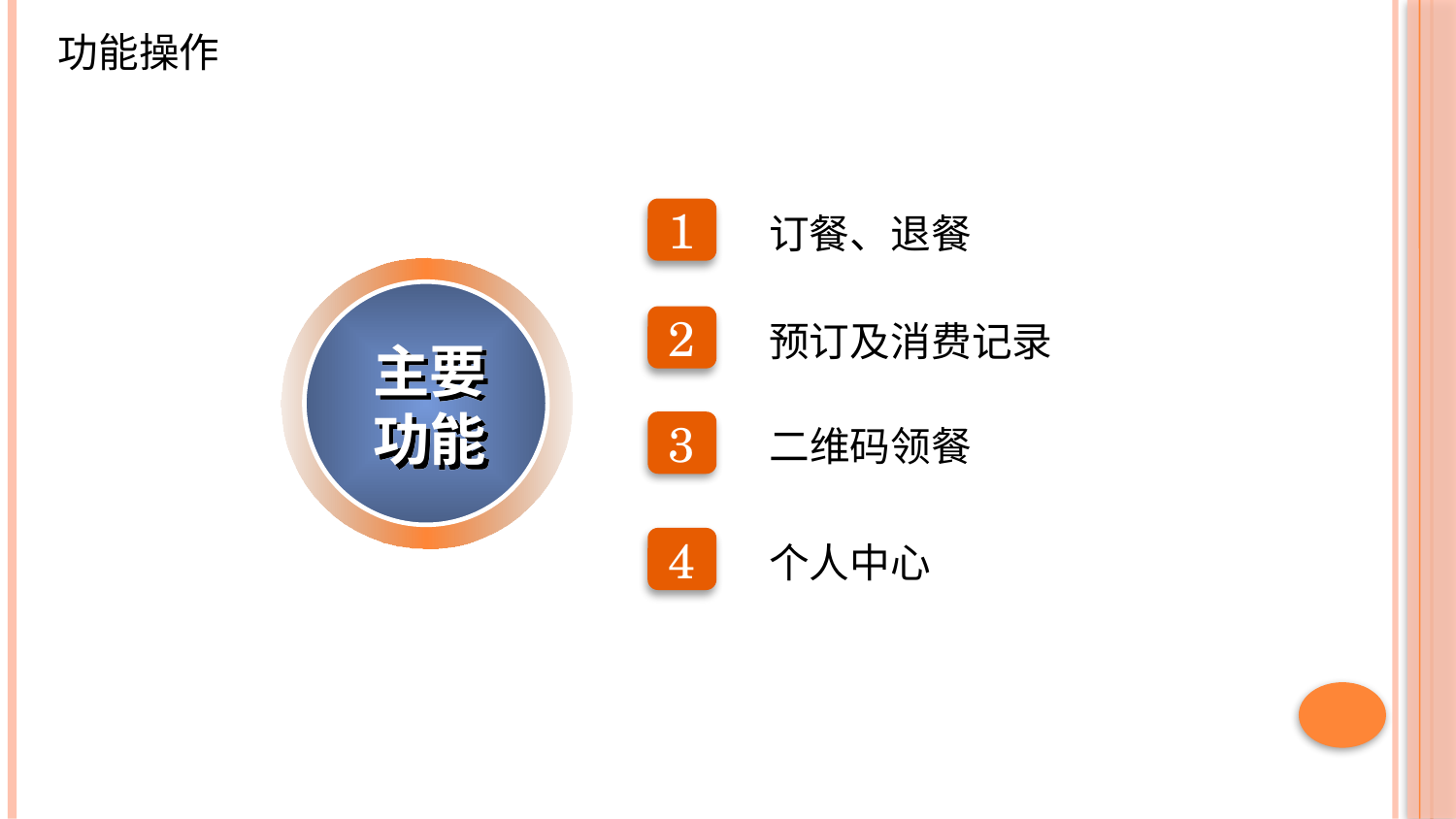

功能操作
1
订餐、退餐

主要
功能
2
预订及消费记录
3
二维码领餐
4
个人中心